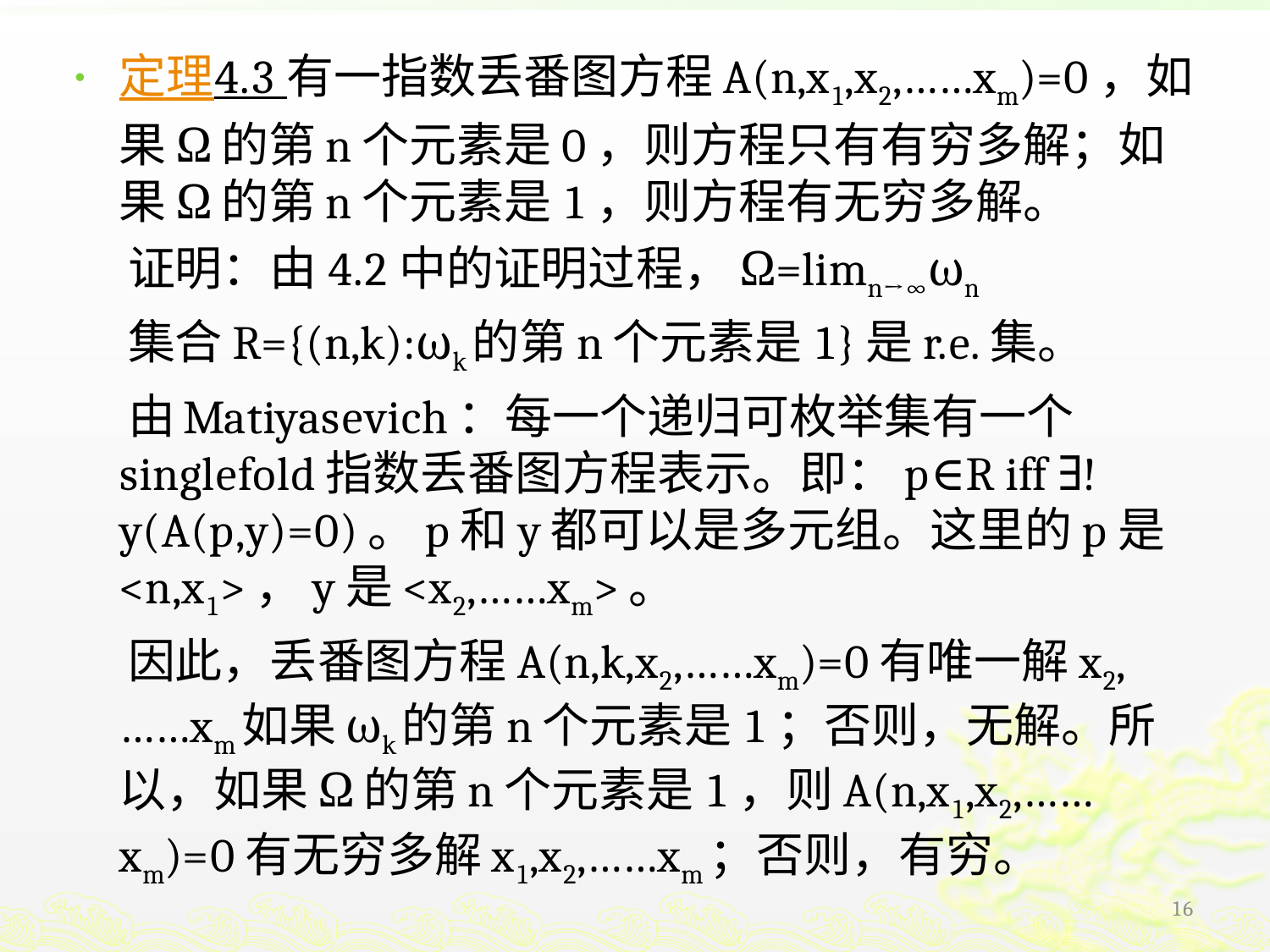

定理4.3 有一指数丢番图方程A(n,x1,x2,……xm)=0，如果Ω的第n个元素是0，则方程只有有穷多解；如果Ω的第n个元素是1，则方程有无穷多解。
    证明：由4.2中的证明过程，Ω=limn→∞ωn
    集合R={(n,k):ωk的第n个元素是1}是r.e.集。
    由Matiyasevich：每一个递归可枚举集有一个singlefold指数丢番图方程表示。即：p∈R iff ∃!y(A(p,y)=0)。p和y都可以是多元组。这里的p是<n,x1>，y是<x2,……xm>。
    因此，丢番图方程A(n,k,x2,……xm)=0有唯一解x2,……xm如果ωk的第n个元素是1；否则，无解。所以，如果Ω的第n个元素是1，则A(n,x1,x2,……xm)=0有无穷多解x1,x2,……xm；否则，有穷。
16